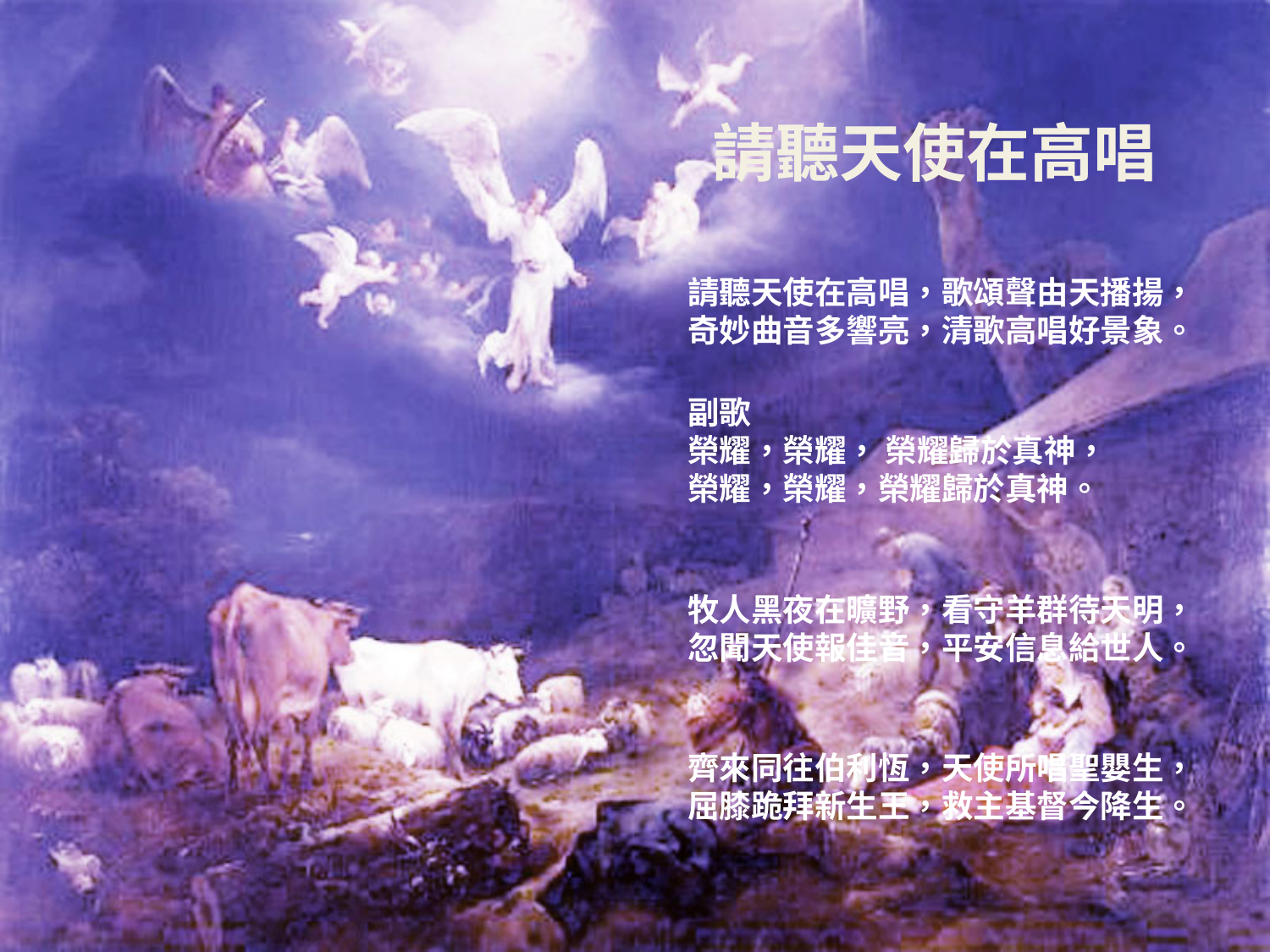

# 請聽天使在高唱
請聽天使在高唱，歌頌聲由天播揚，
奇妙曲音多響亮，清歌高唱好景象。
副歌
榮耀，榮耀， 榮耀歸於真神，
榮耀，榮耀，榮耀歸於真神。
牧人黑夜在曠野，看守羊群待天明，
忽聞天使報佳音，平安信息給世人。
齊來同往伯利恆，天使所唱聖嬰生，
屈膝跪拜新生王，救主基督今降生。